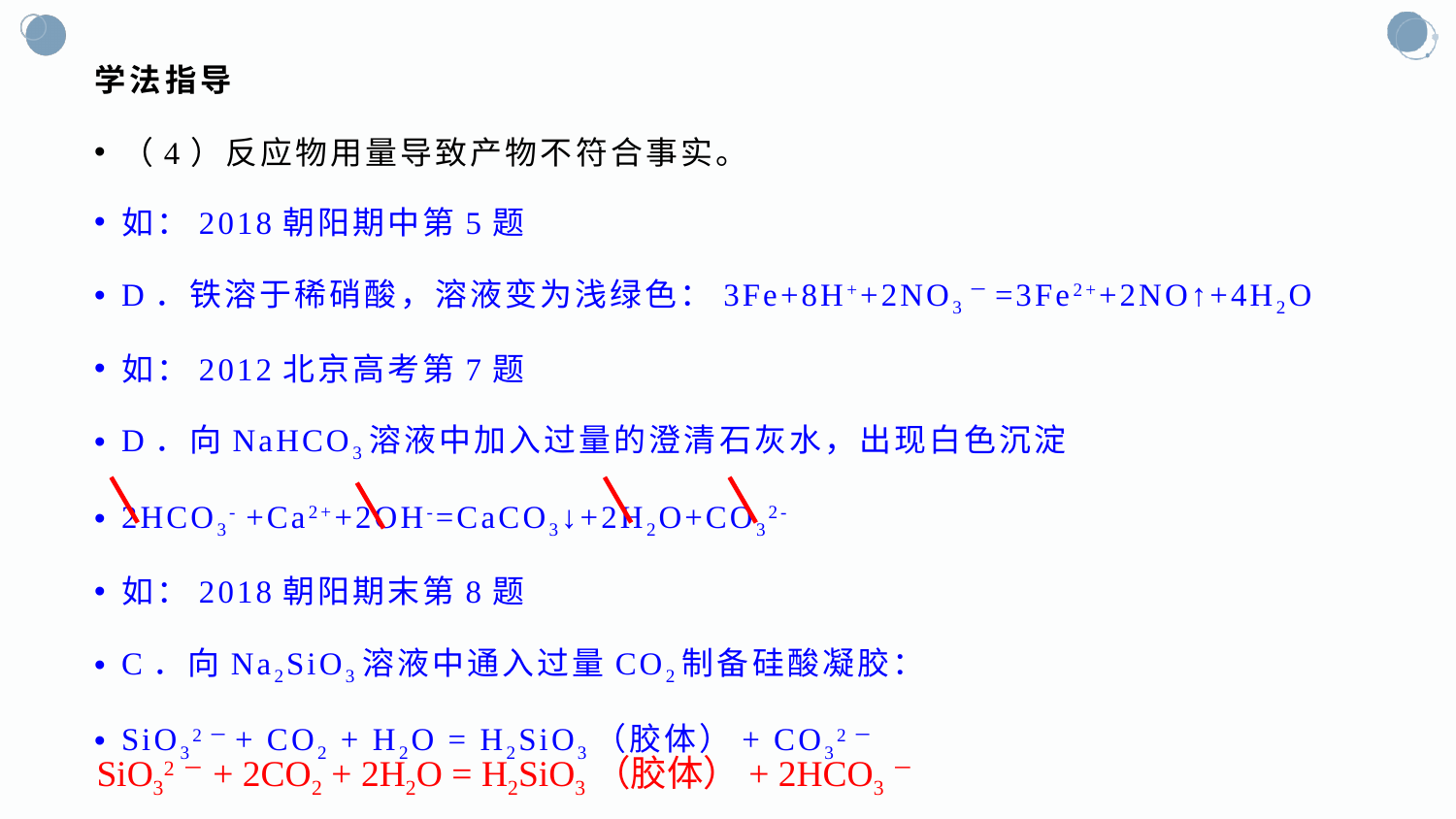

# 学法指导
（4）反应物用量导致产物不符合事实。
如：2018朝阳期中第5题
D．铁溶于稀硝酸，溶液变为浅绿色：3Fe+8H++2NO3－=3Fe2++2NO↑+4H2O
如：2012北京高考第7题
D．向NaHCO3溶液中加入过量的澄清石灰水，出现白色沉淀
2HCO3- +Ca2++2OH-=CaCO3↓+2H2O+CO32-
如：2018朝阳期末第8题
C．向Na2SiO3溶液中通入过量CO2制备硅酸凝胶：
SiO32－+ CO2 + H2O = H2SiO3（胶体）+ CO32－
SiO32－+ 2CO2 + 2H2O = H2SiO3（胶体）+ 2HCO3－